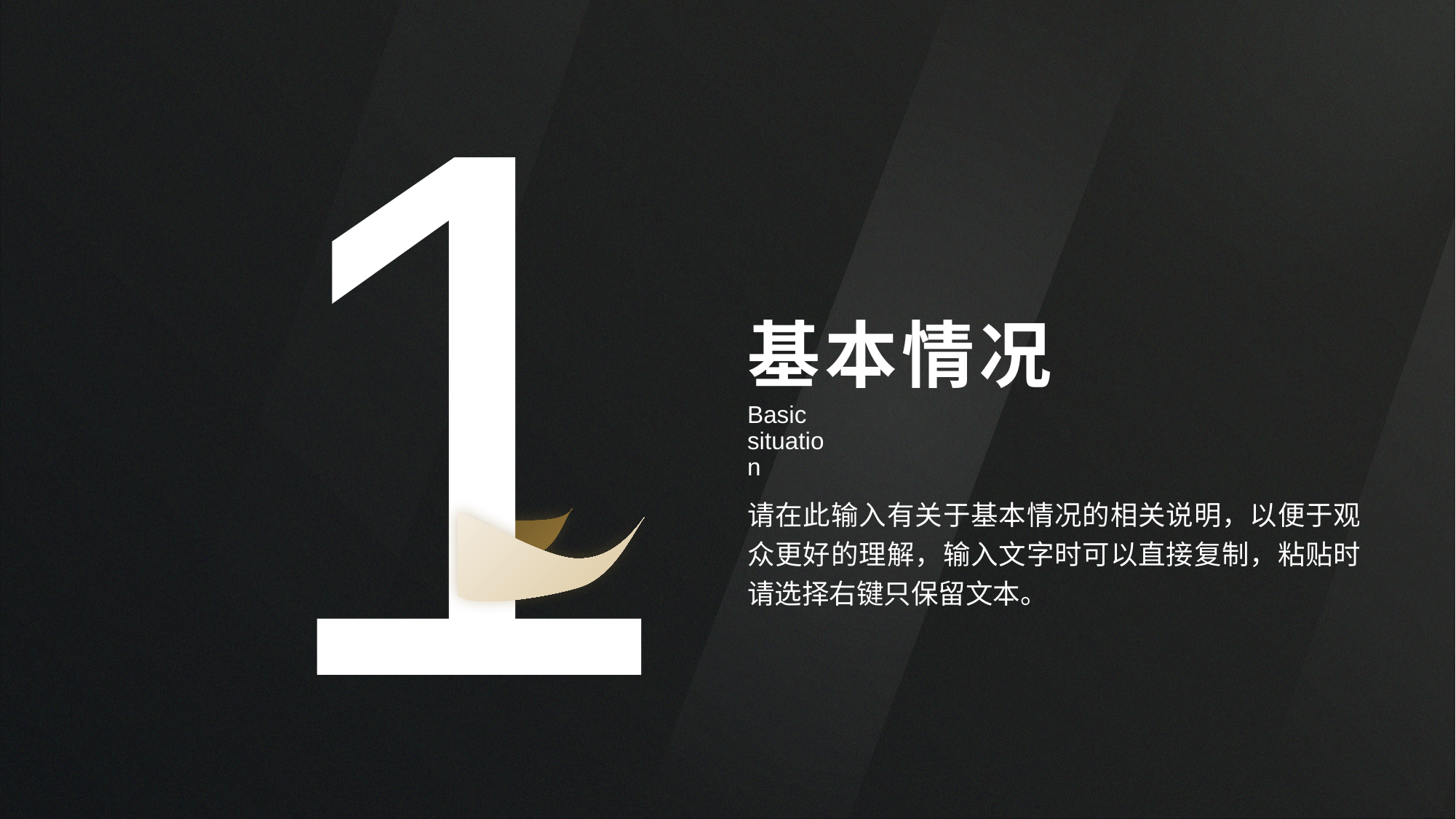

基本情况
Basic situation
请在此输入有关于基本情况的相关说明，以便于观众更好的理解，输入文字时可以直接复制，粘贴时请选择右键只保留文本。